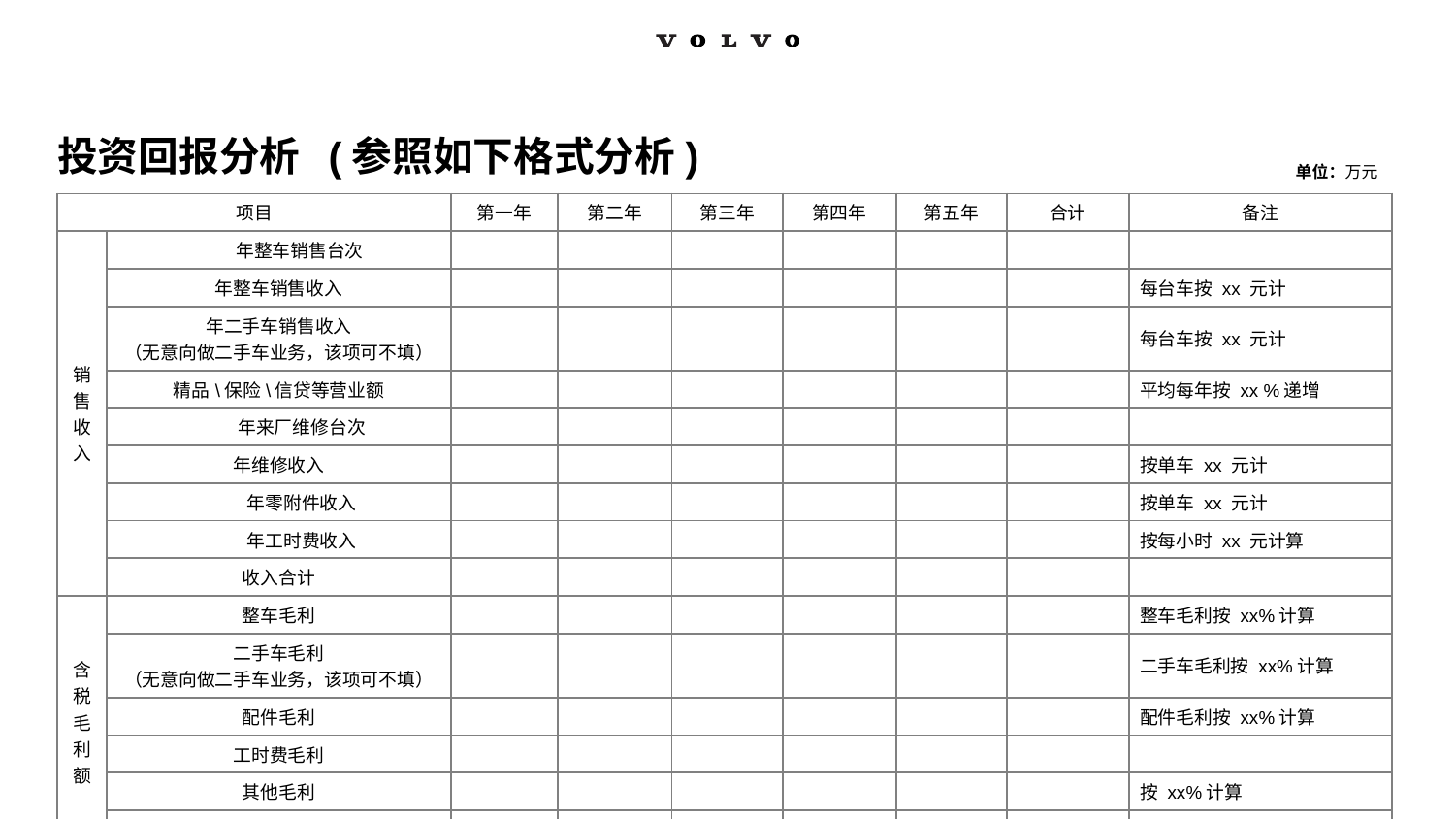

# 投资回报分析  (参照如下格式分析)
单位：万元
| 项目 |  | 第一年 | 第二年 | 第三年 | 第四年 | 第五年 | 合计 | 备注 |
| --- | --- | --- | --- | --- | --- | --- | --- | --- |
| 销 售 收 入 | 年整车销售台次 |  |  |  |  |  |  |  |
|  | 年整车销售收入 |  |  |  |  |  |  | 每台车按 xx 元计 |
|  | 年二手车销售收入 （无意向做二手车业务，该项可不填） |  |  |  |  |  |  | 每台车按 xx 元计 |
|  | 精品\保险\信贷等营业额 |  |  |  |  |  |  | 平均每年按 xx %递增 |
|  | 年来厂维修台次 |  |  |  |  |  |  |  |
|  | 年维修收入 |  |  |  |  |  |  | 按单车 xx 元计 |
|  | 年零附件收入 |  |  |  |  |  |  | 按单车 xx 元计 |
|  | 年工时费收入 |  |  |  |  |  |  | 按每小时 xx 元计算 |
|  | 收入合计 |  |  |  |  |  |  |  |
| 含 税 毛 利 额 | 整车毛利 |  |  |  |  |  |  | 整车毛利按 xx%计算 |
|  | 二手车毛利 （无意向做二手车业务，该项可不填） |  |  |  |  |  |  | 二手车毛利按 xx%计算 |
|  | 配件毛利 |  |  |  |  |  |  | 配件毛利按 xx%计算 |
|  | 工时费毛利 |  |  |  |  |  |  |  |
|  | 其他毛利 |  |  |  |  |  |  | 按 xx%计算 |
|  | 毛利合计 |  |  |  |  |  |  |  |

50